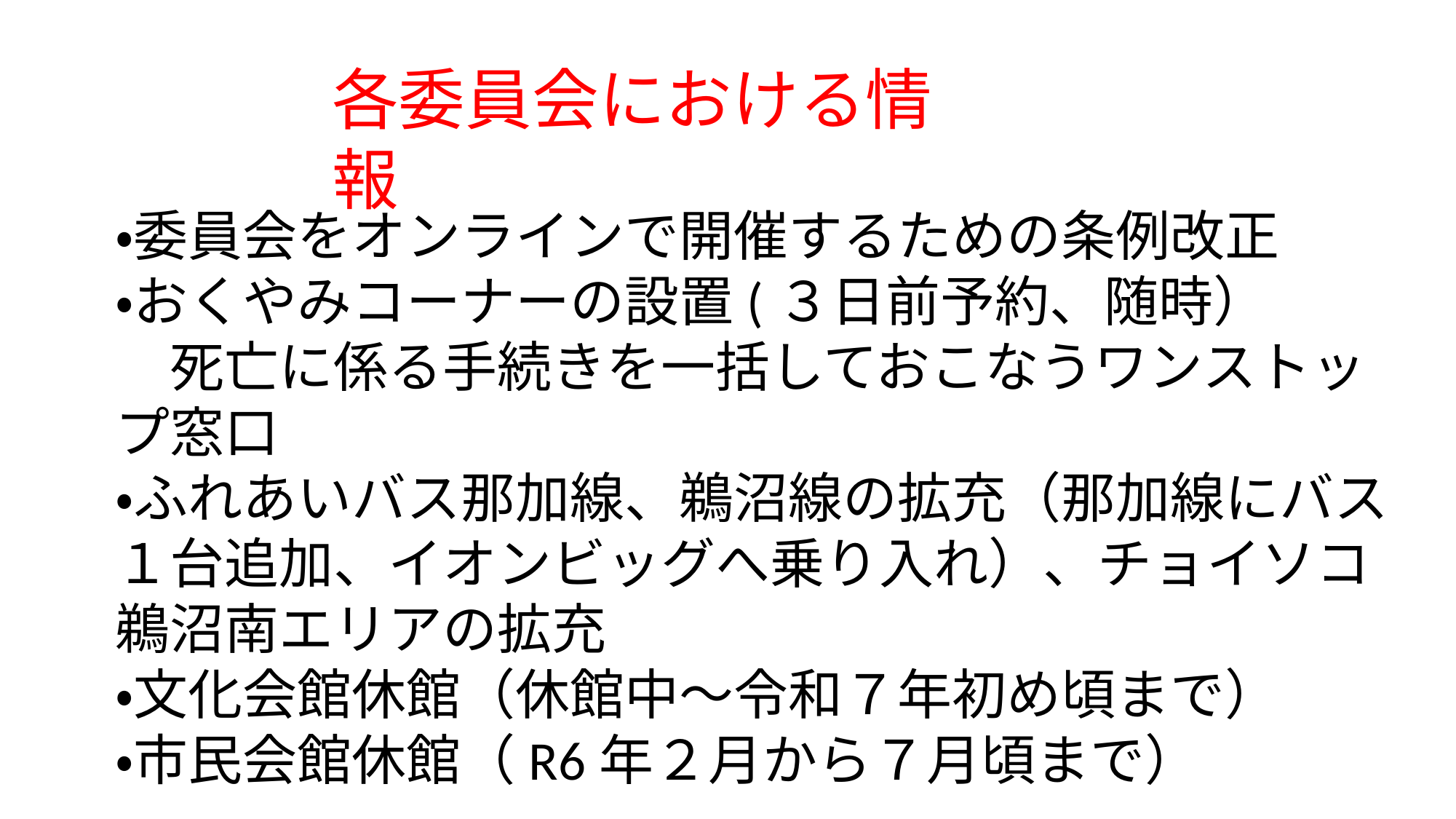

各委員会における情報
・委員会をオンラインで開催するための条例改正
・おくやみコーナーの設置(３日前予約、随時）
　死亡に係る手続きを一括しておこなうワンストップ窓口
・ふれあいバス那加線、鵜沼線の拡充（那加線にバス１台追加、イオンビッグへ乗り入れ）、チョイソコ鵜沼南エリアの拡充
・文化会館休館（休館中～令和７年初め頃まで）
・市民会館休館（R6年２月から７月頃まで）